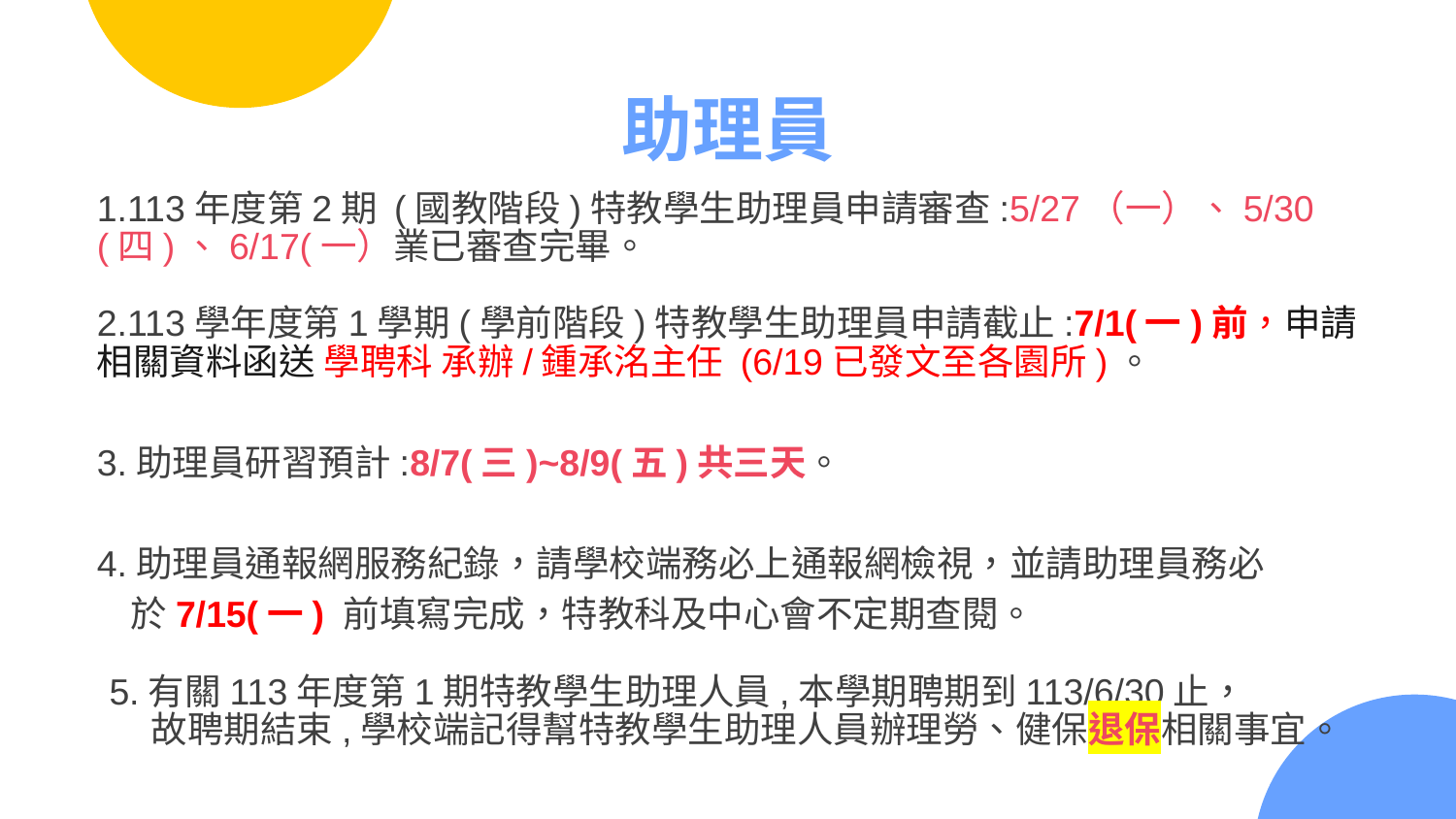

# 助理員
1.113年度第2期 (國教階段)特教學生助理員申請審查:5/27（一）、5/30(四)、6/17(一）業已審查完畢。

2.113學年度第1學期(學前階段)特教學生助理員申請截止:7/1(一)前，申請相關資料函送 學聘科 承辦/鍾承洺主任 (6/19已發文至各園所)。

3.助理員研習預計:8/7(三)~8/9(五)共三天。

4.助理員通報網服務紀錄，請學校端務必上通報網檢視，並請助理員務必
   於7/15(一) 前填寫完成，特教科及中心會不定期查閱。

5.有關113年度第1期特教學生助理人員,本學期聘期到113/6/30止，
    故聘期結束,學校端記得幫特教學生助理人員辦理勞、健保退保相關事宜。